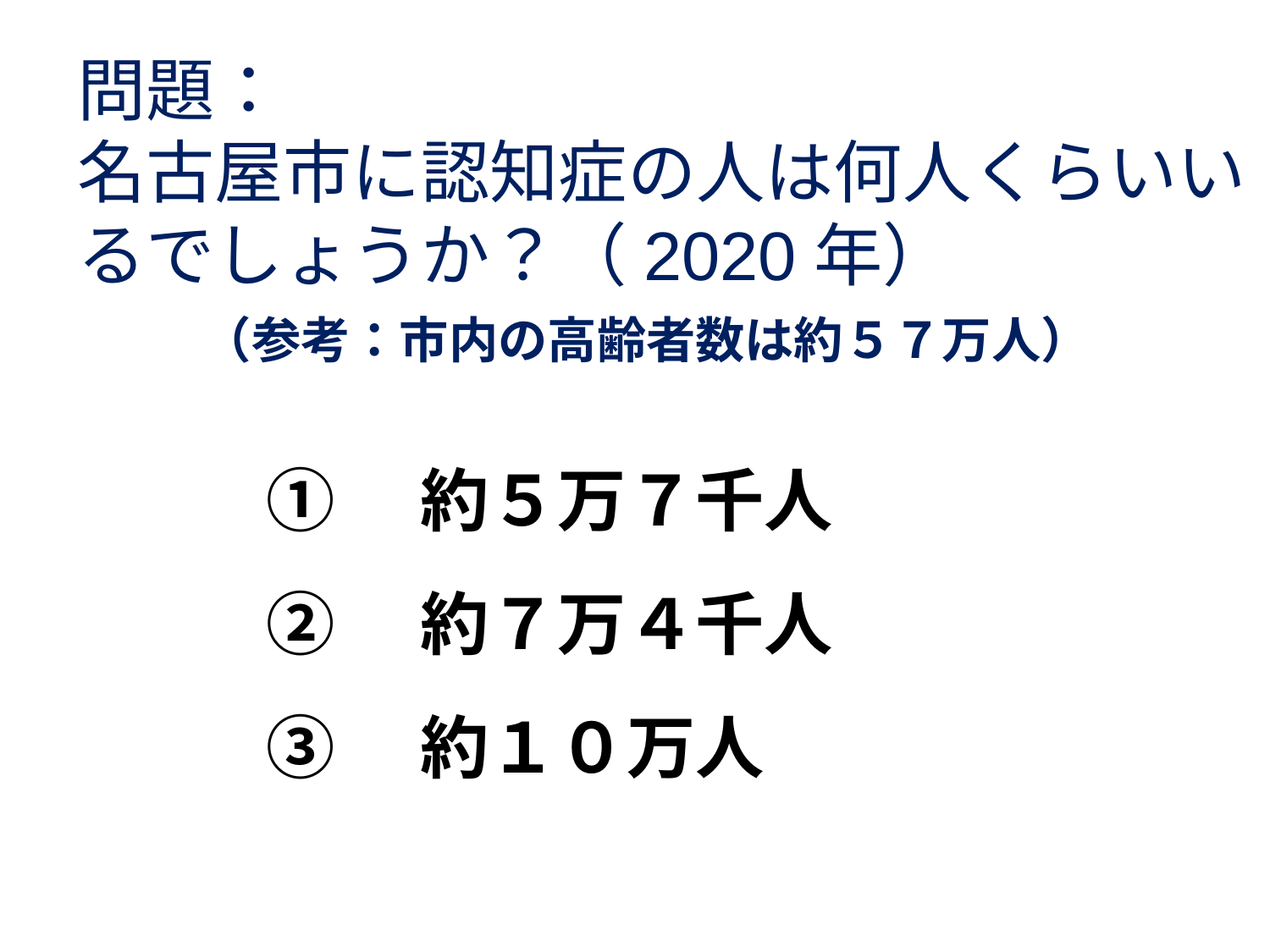

問題：
名古屋市に認知症の人は何人くらいいるでしょうか？（2020年）
（参考：市内の高齢者数は約５７万人）
①　約５万７千人
②　約７万４千人
③　約１０万人